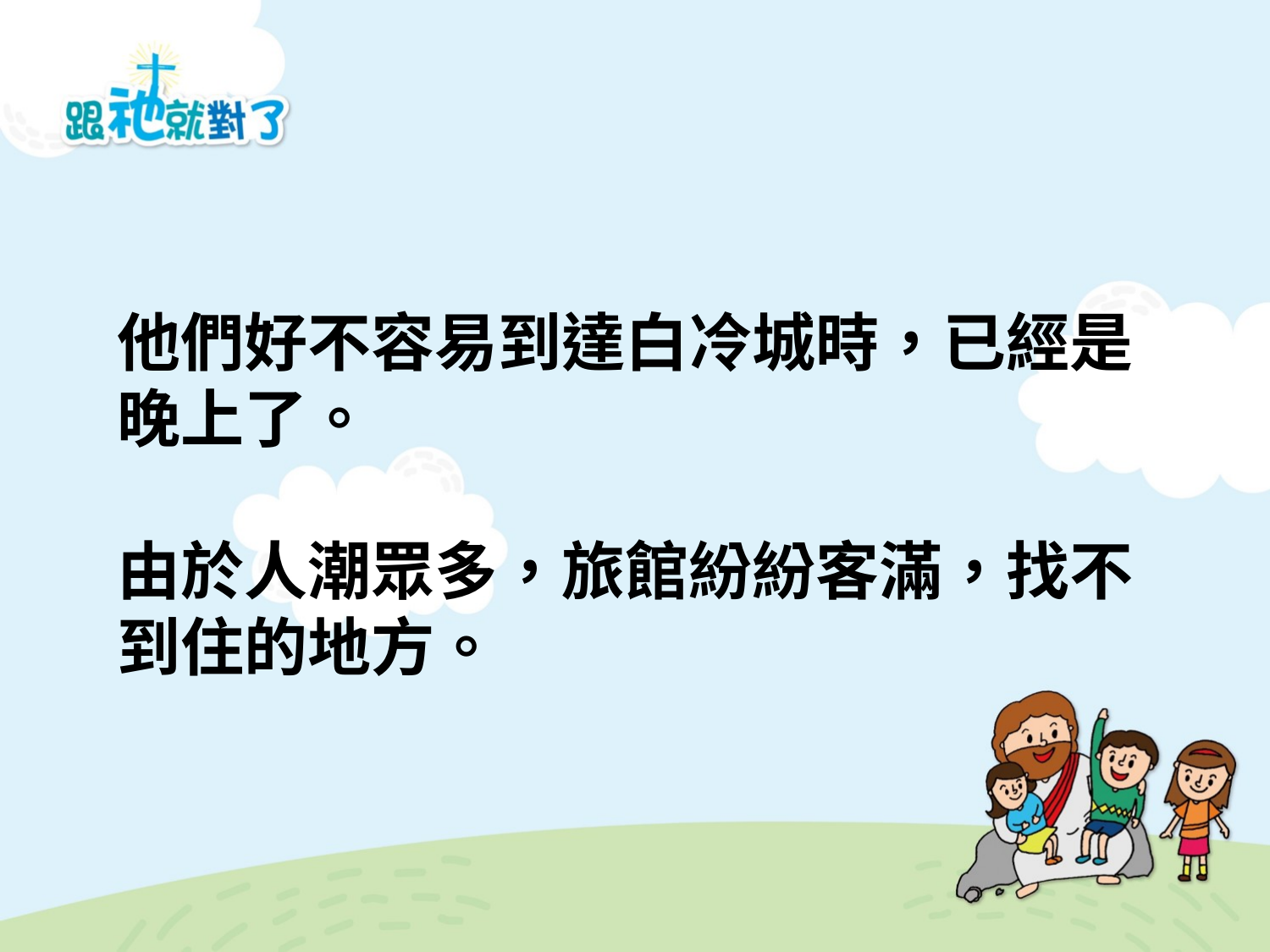

他們好不容易到達白冷城時，已經是晚上了。

由於人潮眾多，旅館紛紛客滿，找不到住的地方。